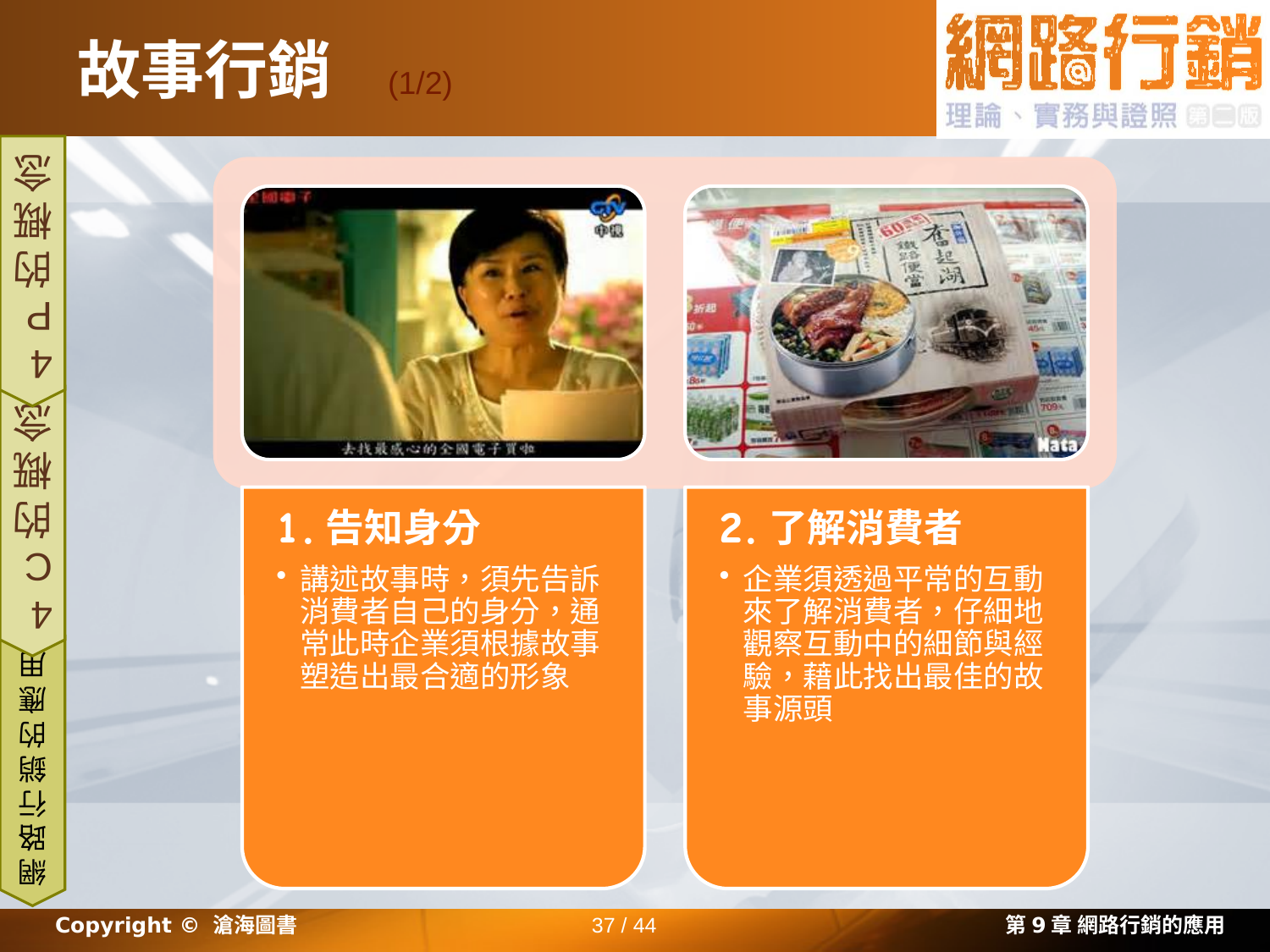

# 故事行銷
(1/2)
1.告知身分
講述故事時，須先告訴消費者自己的身分，通常此時企業須根據故事塑造出最合適的形象

2.了解消費者
企業須透過平常的互動來了解消費者，仔細地觀察互動中的細節與經驗，藉此找出最佳的故事源頭
4P 的概念
4C 的概念
網路行銷的應用
Copyright © 滄海圖書
37 / 44
第9章 網路行銷的應用